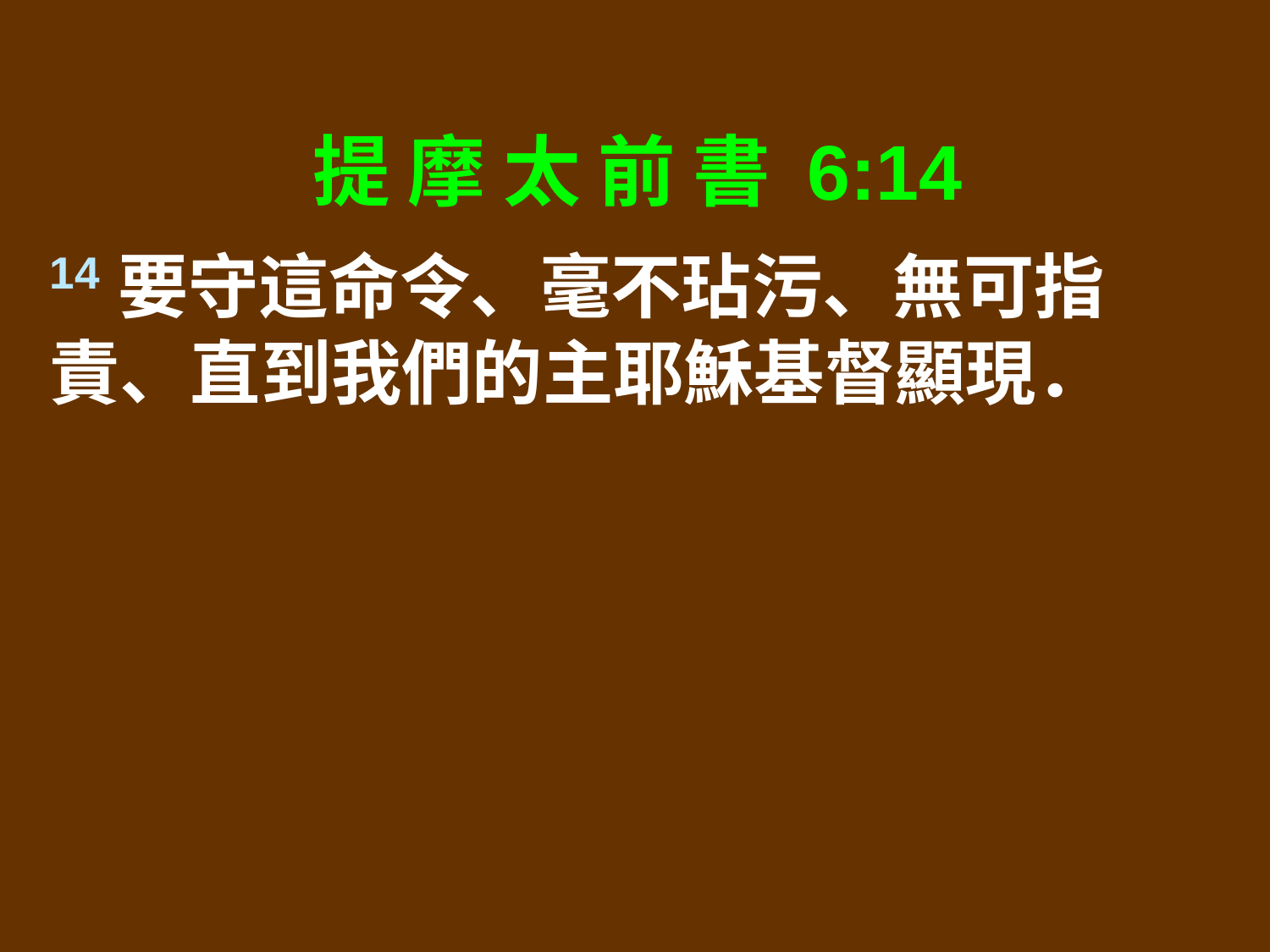

提 摩 太 前 書 6:14
14要守這命令、毫不玷污、無可指責、直到我們的主耶穌基督顯現．